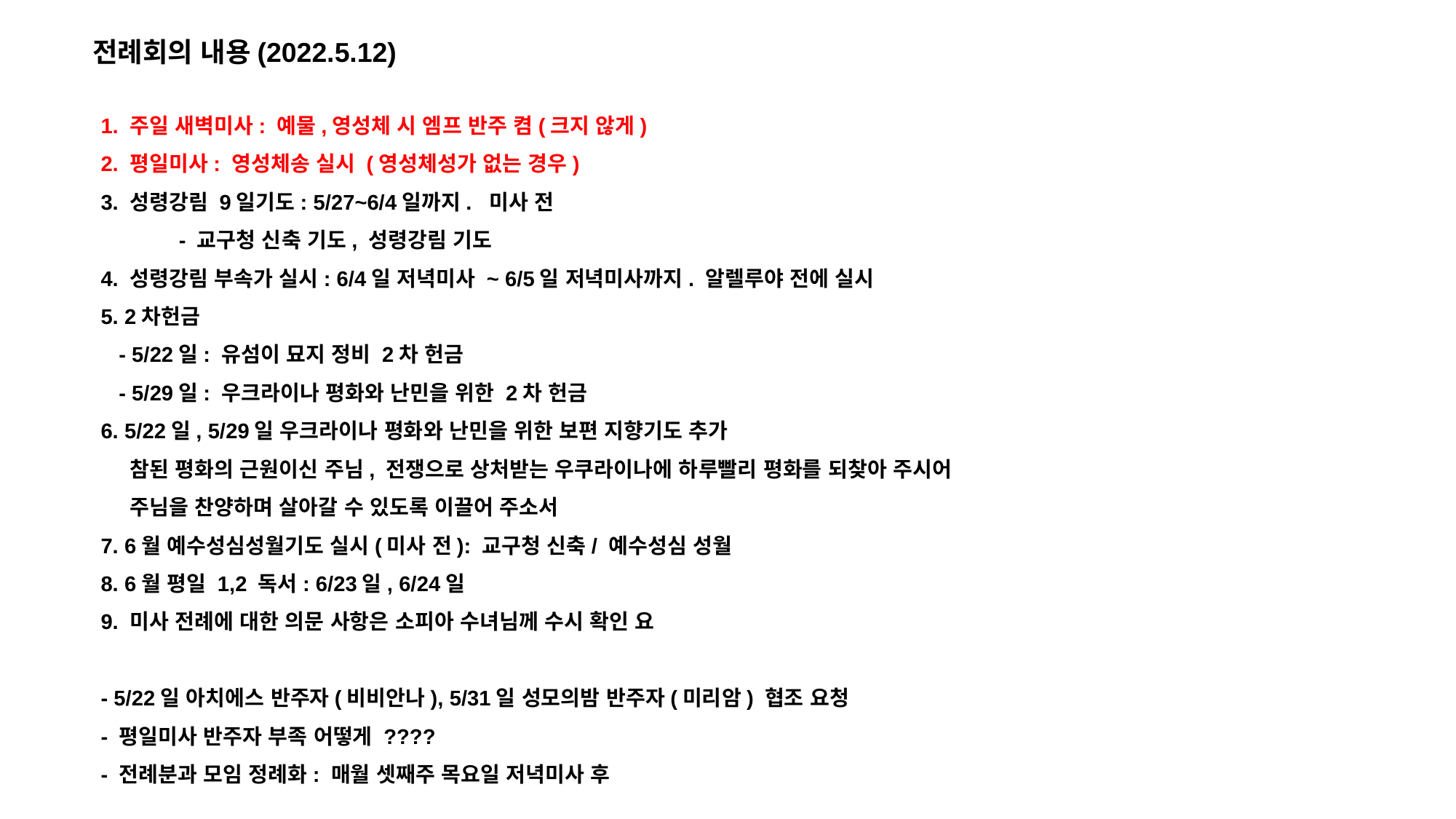

# 전례회의 내용(2022.5.12)
1. 주일 새벽미사: 예물,영성체 시 엠프 반주 켬(크지 않게)
2. 평일미사: 영성체송 실시 (영성체성가 없는 경우)
3. 성령강림 9일기도: 5/27~6/4일까지.  미사 전
             - 교구청 신축 기도, 성령강림 기도
4. 성령강림 부속가 실시: 6/4일 저녁미사 ~ 6/5일 저녁미사까지. 알렐루야 전에 실시
5. 2차헌금
   - 5/22일: 유섬이 묘지 정비 2차 헌금
   - 5/29일: 우크라이나 평화와 난민을 위한 2차 헌금
6. 5/22일, 5/29일 우크라이나 평화와 난민을 위한 보편 지향기도 추가
    참된 평화의 근원이신 주님, 전쟁으로 상처받는 우쿠라이나에 하루빨리 평화를 되찾아 주시어
    주님을 찬양하며 살아갈 수 있도록 이끌어 주소서
7. 6월 예수성심성월기도 실시(미사 전): 교구청 신축/ 예수성심 성월
8. 6월 평일 1,2 독서: 6/23일, 6/24일
9. 미사 전례에 대한 의문 사항은 소피아 수녀님께 수시 확인 요

- 5/22일 아치에스 반주자(비비안나), 5/31일 성모의밤 반주자(미리암) 협조 요청
- 평일미사 반주자 부족 어떻게 ????
- 전례분과 모임 정례화: 매월 셋째주 목요일 저녁미사 후